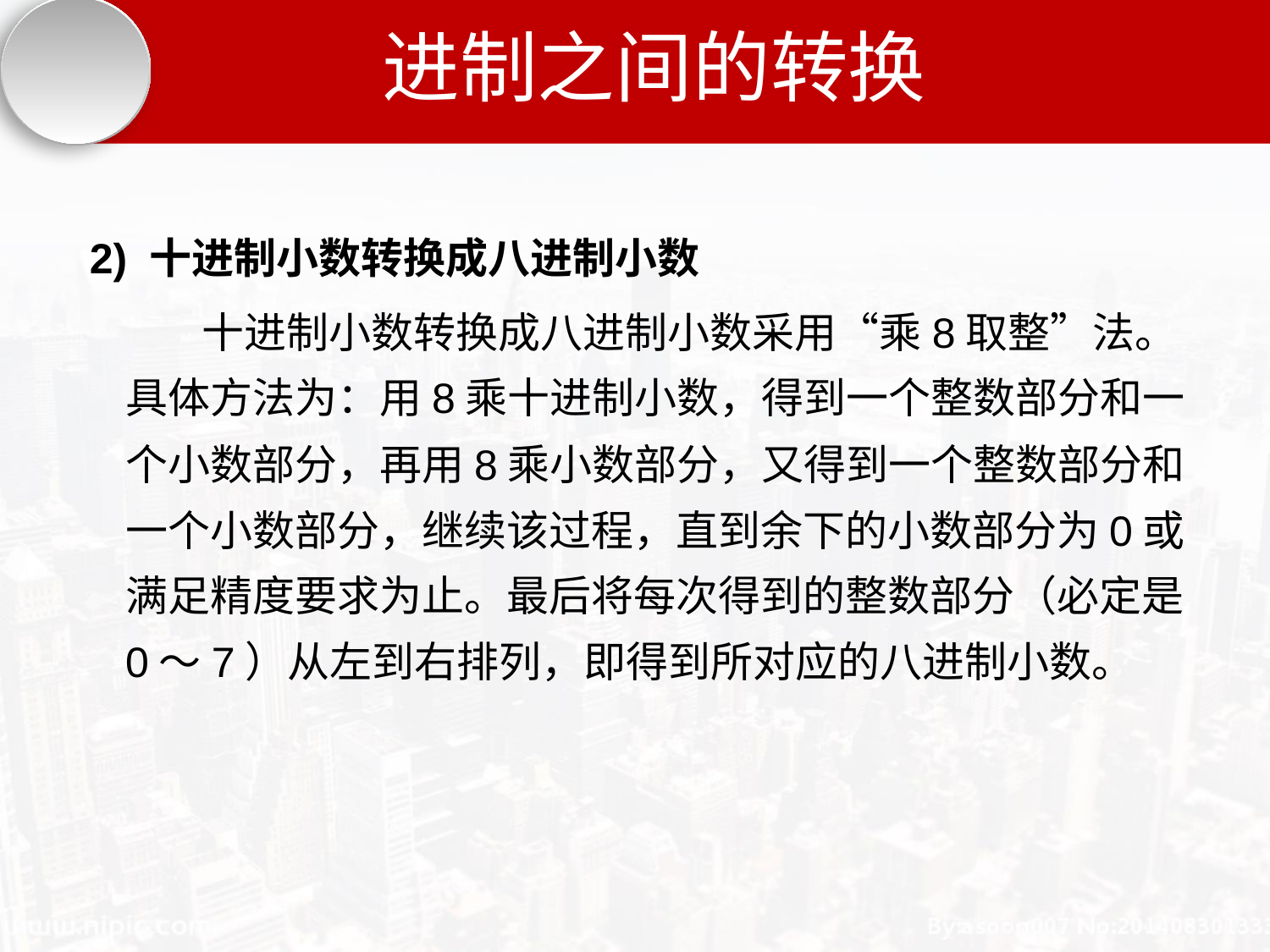

# 进制之间的转换
 2) 十进制小数转换成八进制小数
            十进制小数转换成八进制小数采用“乘8取整”法。具体方法为：用8乘十进制小数，得到一个整数部分和一个小数部分，再用8乘小数部分，又得到一个整数部分和一个小数部分，继续该过程，直到余下的小数部分为0或满足精度要求为止。最后将每次得到的整数部分（必定是0～7）从左到右排列，即得到所对应的八进制小数。
41